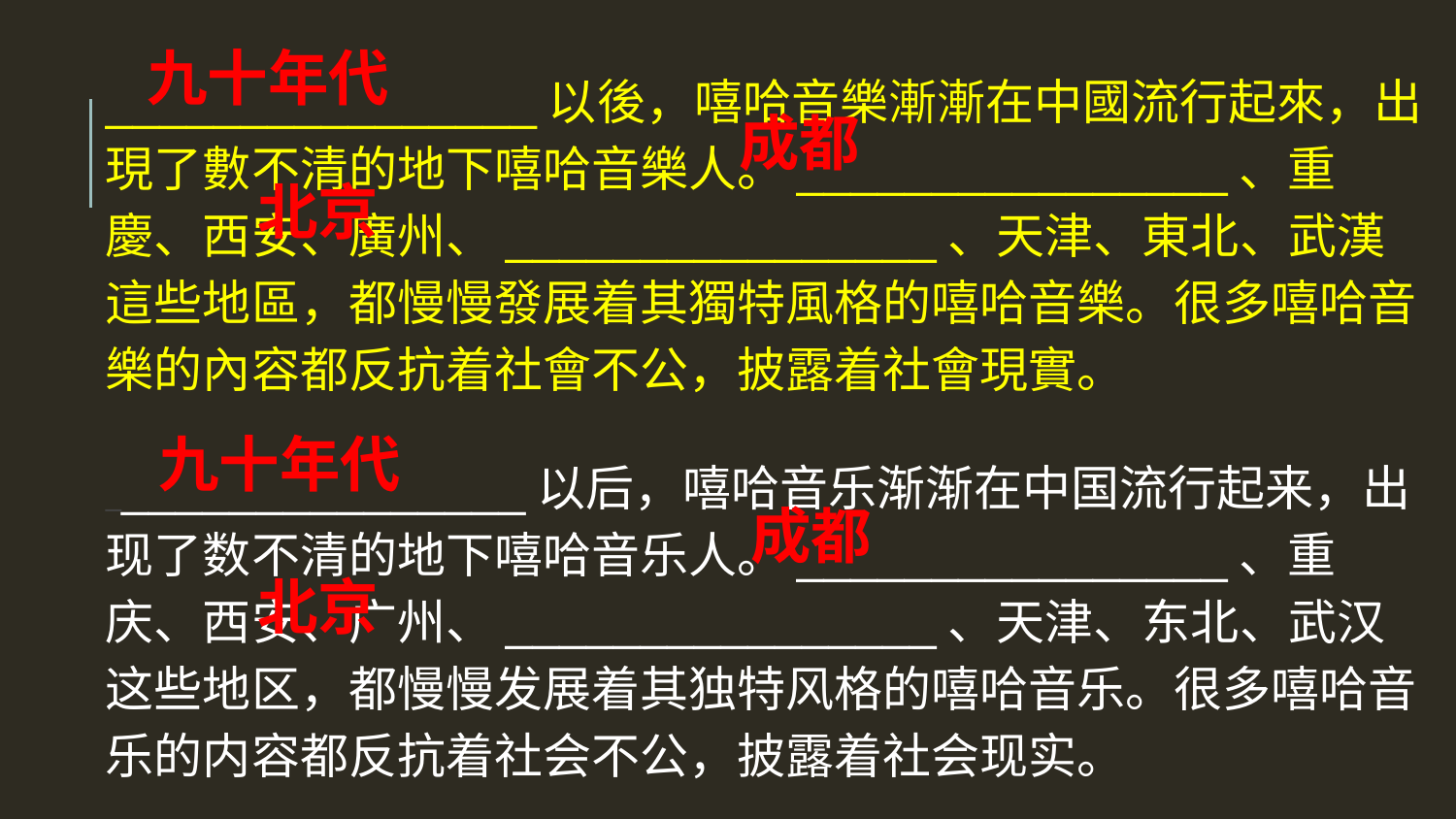

九十年代
________________以後，嘻哈音樂漸漸在中國流行起來，出現了數不清的地下嘻哈音樂人。________________、重慶、西安、廣州、________________、天津、東北、武漢這些地區，都慢慢發展着其獨特風格的嘻哈音樂。很多嘻哈音樂的內容都反抗着社會不公，披露着社會現實。

成都
北京

九十年代
________________以后，嘻哈音乐渐渐在中国流行起来，出现了数不清的地下嘻哈音乐人。________________、重庆、西安、广州、________________、天津、东北、武汉这些地区，都慢慢发展着其独特风格的嘻哈音乐。很多嘻哈音乐的内容都反抗着社会不公，披露着社会现实。

成都
北京